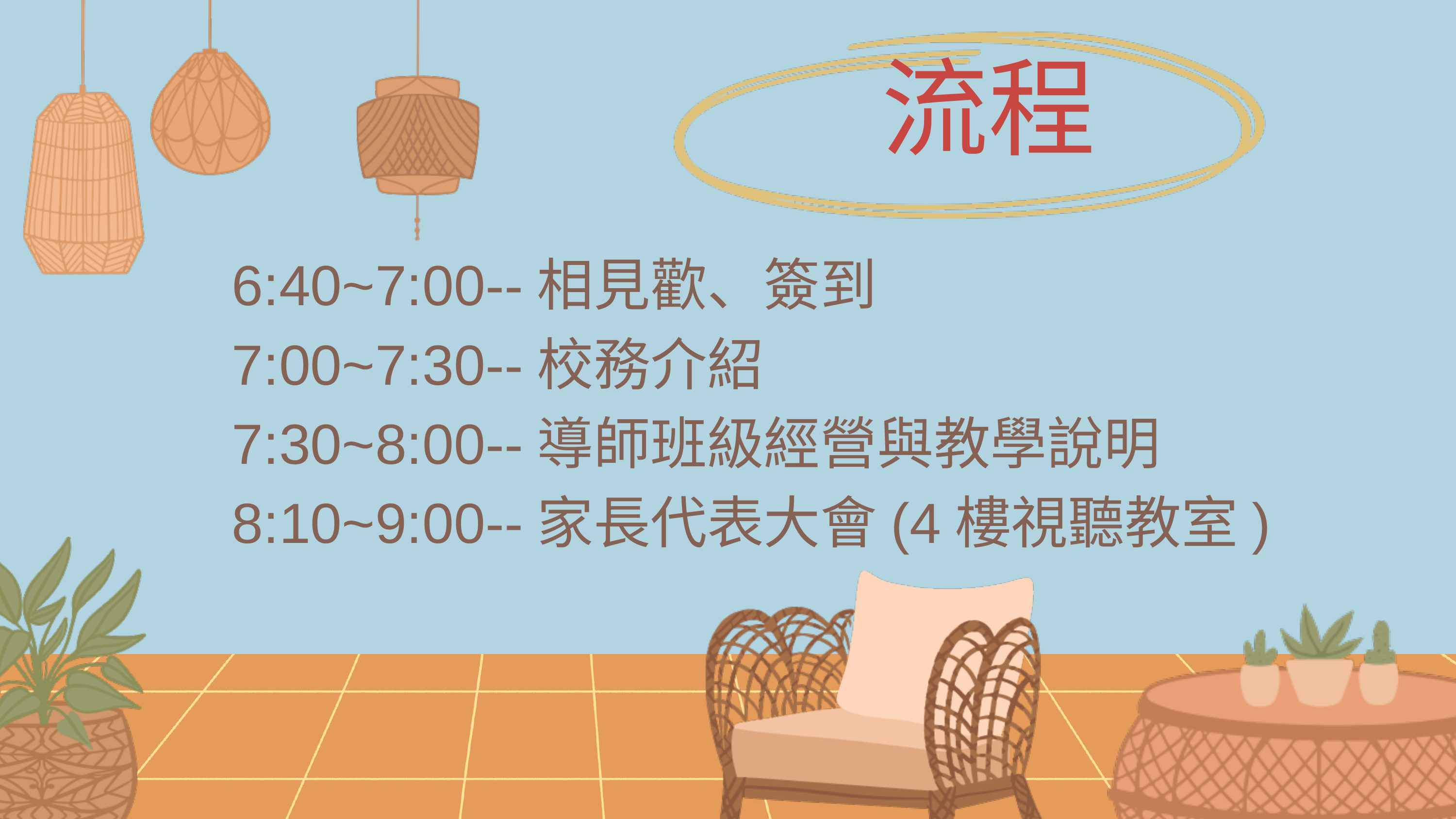

流程
6:40~7:00--相見歡、簽到
7:00~7:30--校務介紹
7:30~8:00--導師班級經營與教學說明
8:10~9:00--家長代表大會(4樓視聽教室)